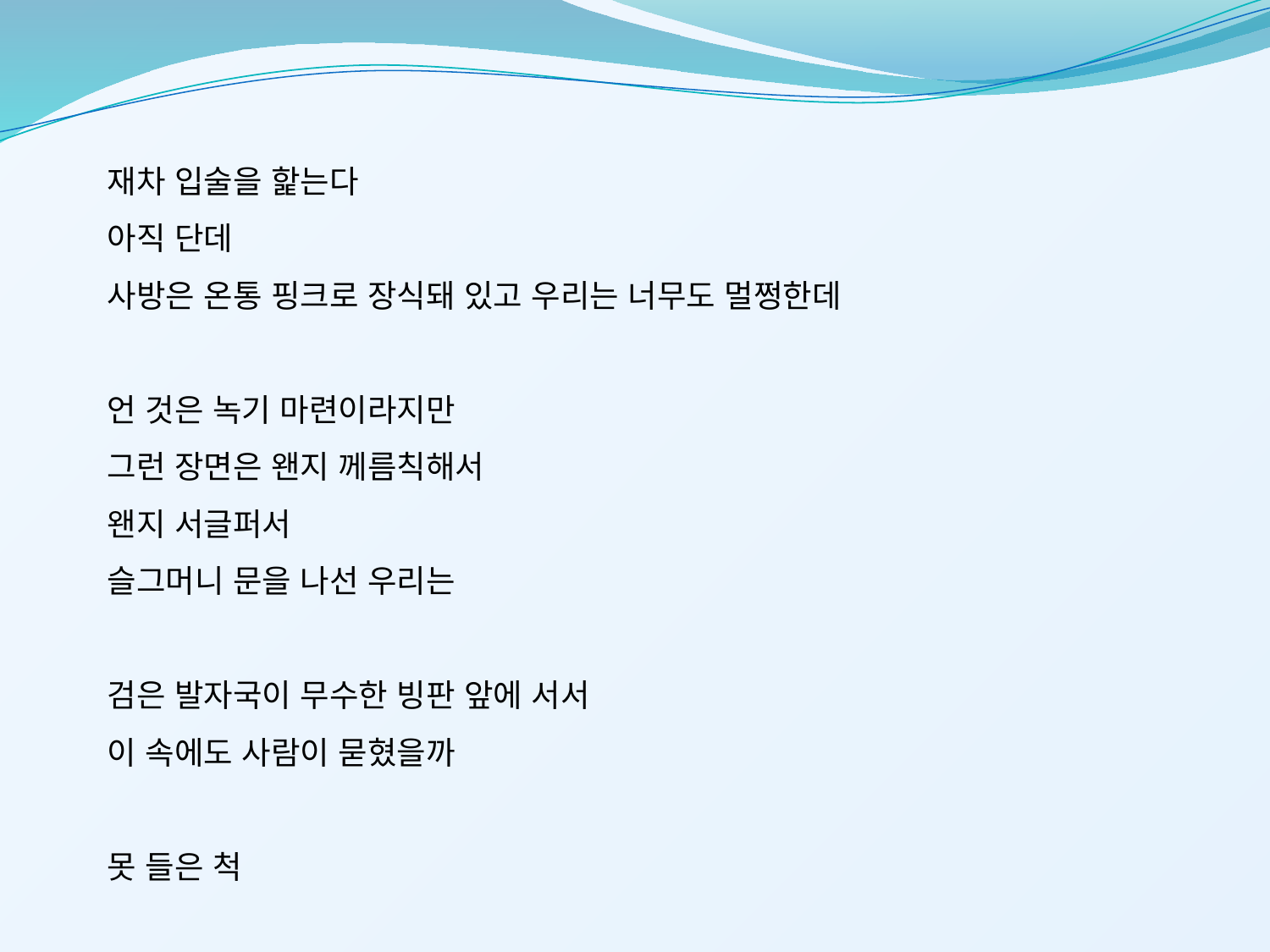

재차 입술을 핥는다
아직 단데
사방은 온통 핑크로 장식돼 있고 우리는 너무도 멀쩡한데

언 것은 녹기 마련이라지만
그런 장면은 왠지 께름칙해서
왠지 서글퍼서
슬그머니 문을 나선 우리는

검은 발자국이 무수한 빙판 앞에 서서
이 속에도 사람이 묻혔을까

못 들은 척